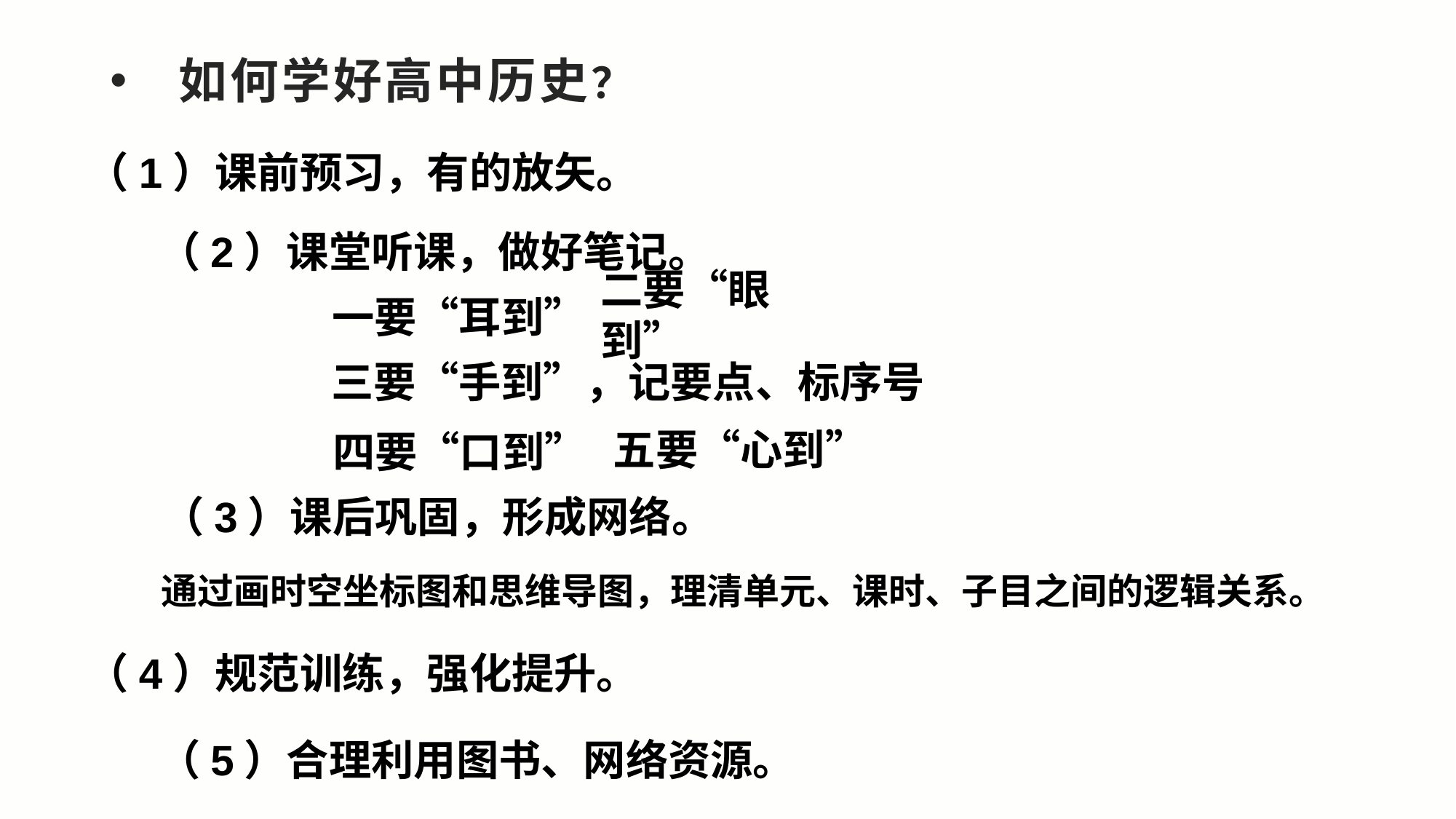

如何学好高中历史？
（1）课前预习，有的放矢。
（2）课堂听课，做好笔记。
二要“眼到”
一要“耳到”
三要“手到”，记要点、标序号
五要“心到”
四要“口到”
（3）课后巩固，形成网络。
      通过画时空坐标图和思维导图，理清单元、课时、子目之间的逻辑关系。
（4）规范训练，强化提升。
（5）合理利用图书、网络资源。